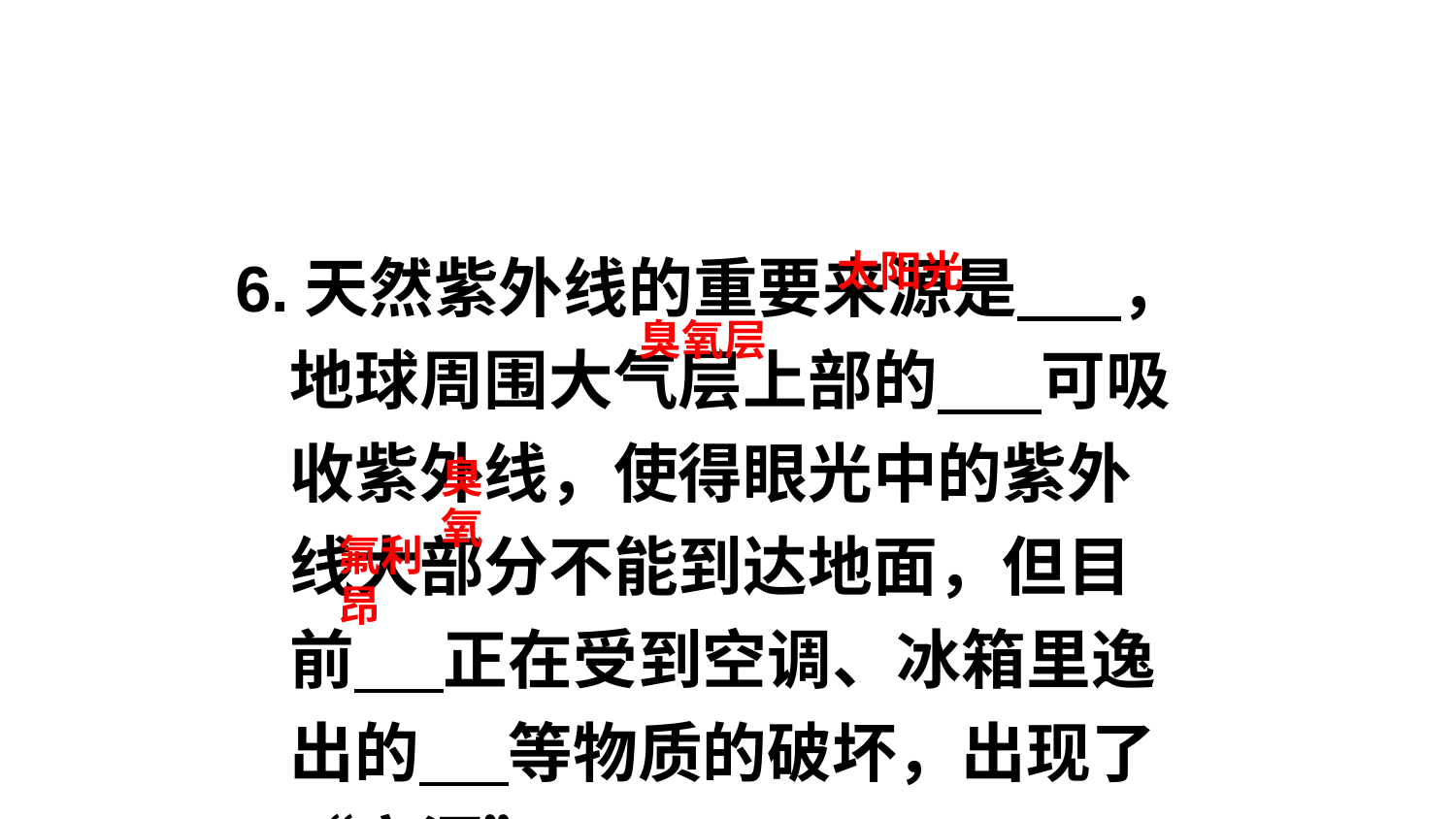

6.天然紫外线的重要来源是       ，地球周围大气层上部的       可吸收紫外线，使得眼光中的紫外线大部分不能到达地面，但目前      正在受到空调、冰箱里逸出的      等物质的破坏，出现了“空洞”。
太阳光
臭氧层
臭氧
氟利昂